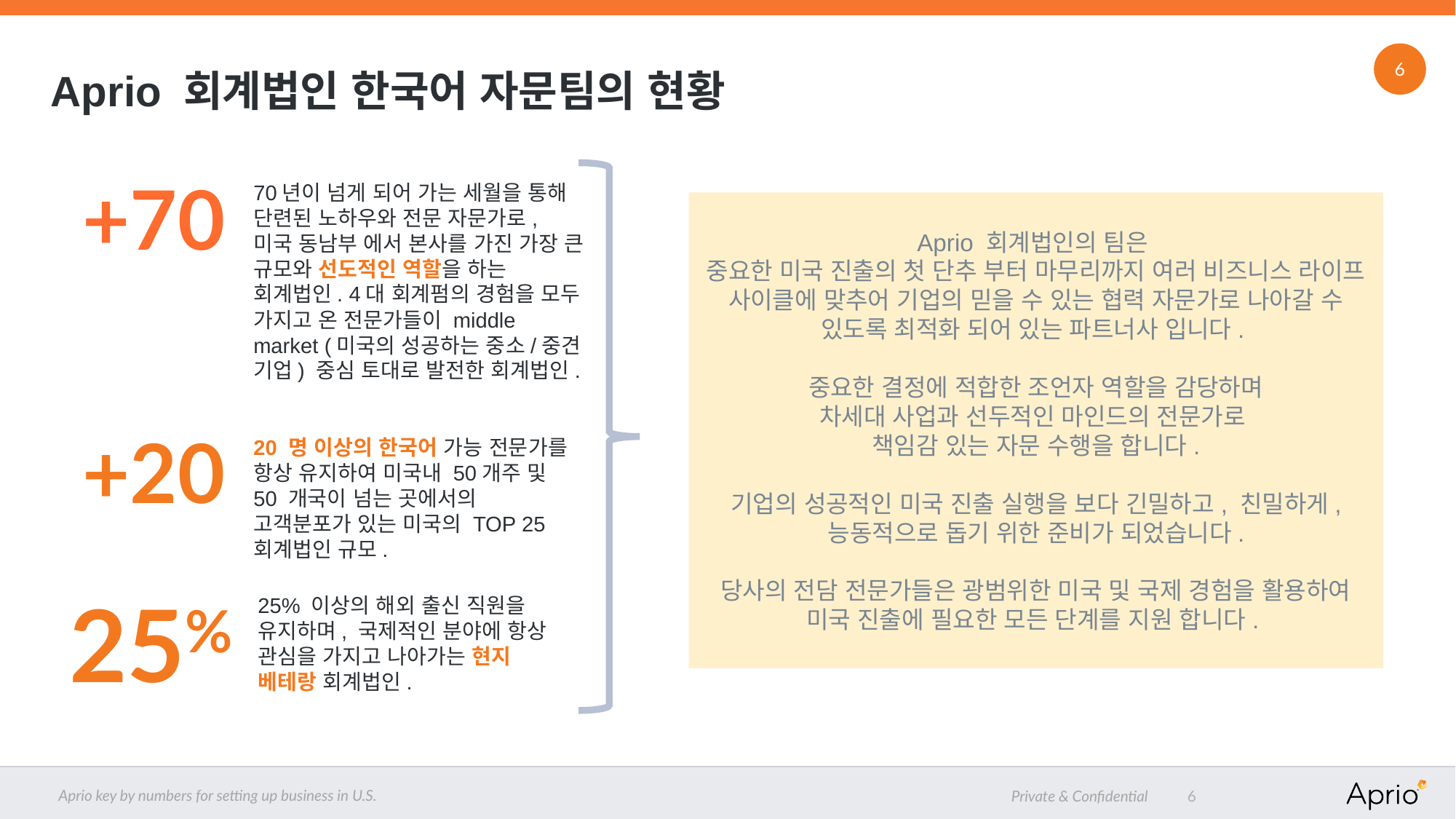

6
# Aprio 회계법인 한국어 자문팀의 현황
+70

70년이 넘게 되어 가는 세월을 통해 단련된 노하우와 전문 자문가로, 미국 동남부 에서 본사를 가진 가장 큰 규모와 선도적인 역할을 하는 회계법인. 4대 회계펌의 경험을 모두 가지고 온 전문가들이 middle market (미국의 성공하는 중소/중견 기업) 중심 토대로 발전한 회계법인.

Aprio 회계법인의 팀은
중요한 미국 진출의 첫 단추 부터 마무리까지 여러 비즈니스 라이프 사이클에 맞추어 기업의 믿을 수 있는 협력 자문가로 나아갈 수 있도록 최적화 되어 있는 파트너사 입니다.

중요한 결정에 적합한 조언자 역할을 감당하며
차세대 사업과 선두적인 마인드의 전문가로
책임감 있는 자문 수행을 합니다.

기업의 성공적인 미국 진출 실행을 보다 긴밀하고, 친밀하게, 능동적으로 돕기 위한 준비가 되었습니다.

당사의 전담 전문가들은 광범위한 미국 및 국제 경험을 활용하여 미국 진출에 필요한 모든 단계를 지원 합니다.

+20
20 명 이상의 한국어 가능 전문가를 항상 유지하여 미국내 50개주 및 50 개국이 넘는 곳에서의 고객분포가 있는 미국의 TOP 25 회계법인 규모.
25%
25% 이상의 해외 출신 직원을 유지하며, 국제적인 분야에 항상 관심을 가지고 나아가는 현지 베테랑 회계법인.
Aprio key by numbers for setting up business in U.S.
 Private & Confidential
6